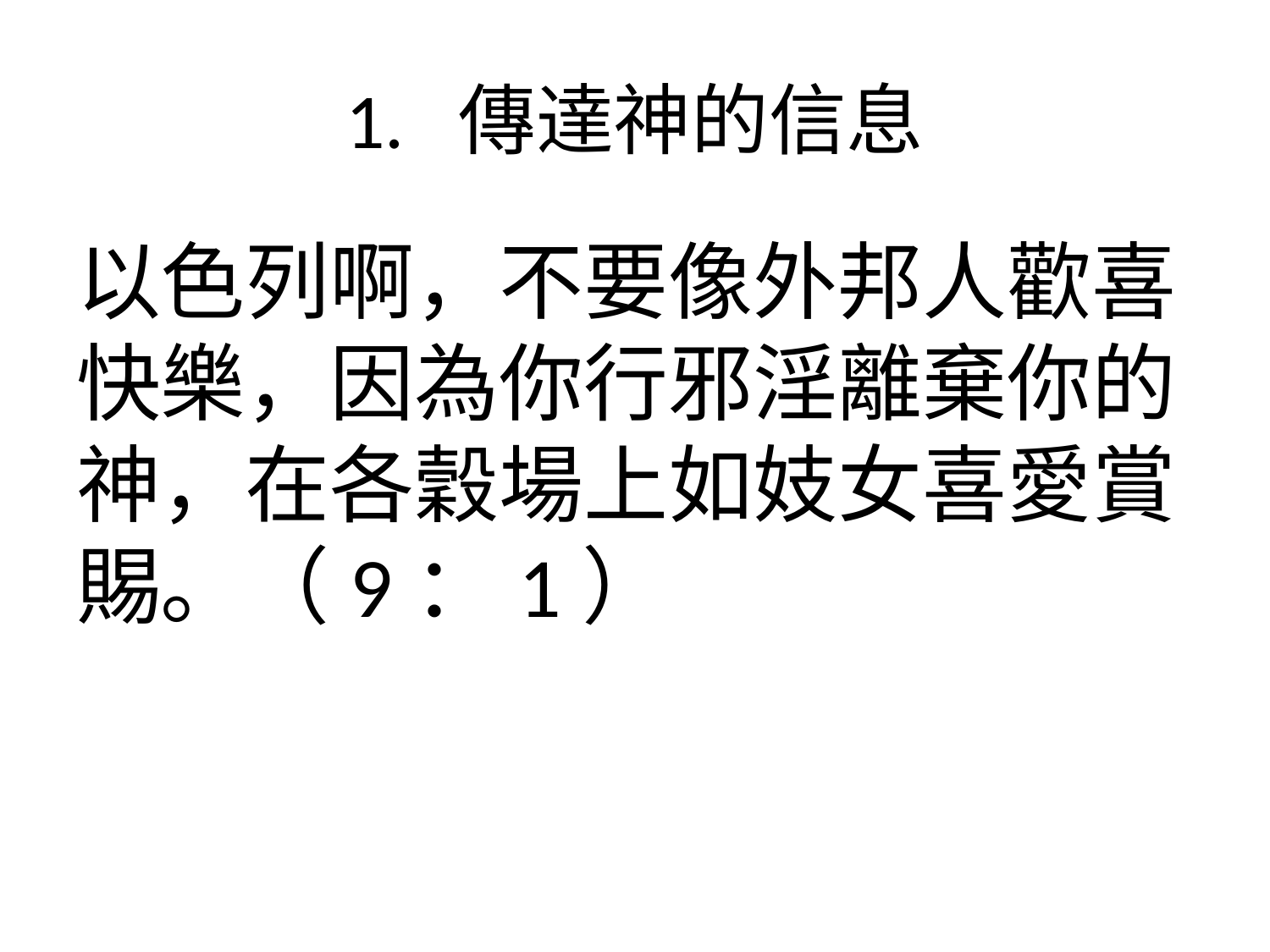

# 1.  傳達神的信息
以色列啊，不要像外邦人歡喜快樂，因為你行邪淫離棄你的神，在各穀場上如妓女喜愛賞賜。（9：1）